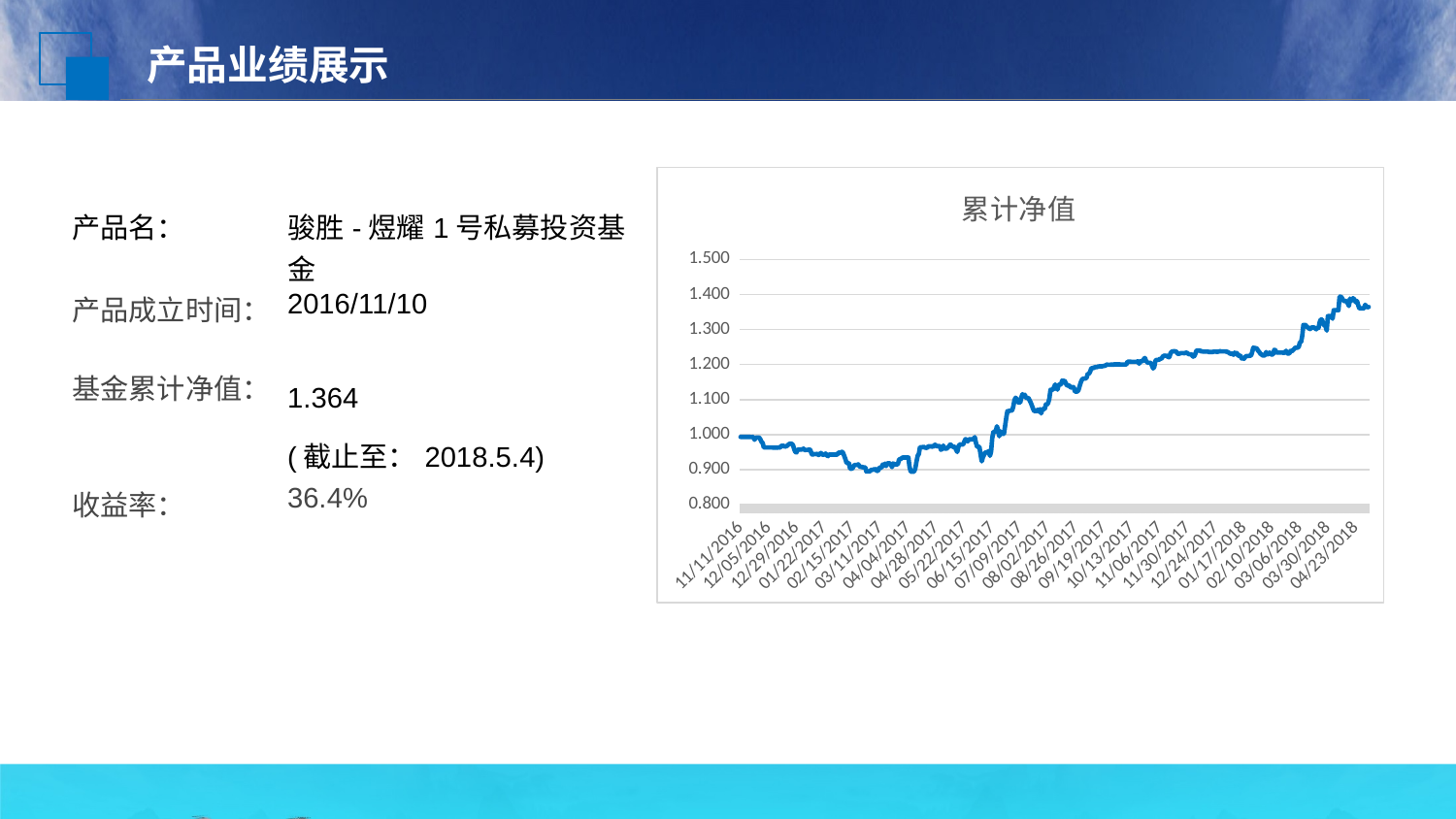

产品业绩展示

### Chart:

| Category | 累计净值 |
|---|---|
| 42685 | 0.993468783665339 |
| 42686 | 0.99343756812749 |
| 42687 | 0.993406353784861 |
| 42688 | 0.993375140239044 |
| 42689 | 0.993343927888446 |
| 42690 | 0.993312716334661 |
| 42691 | 0.993281505577689 |
| 42692 | 0.993250296015936 |
| 42693 | 0.993219087250996 |
| 42694 | 0.993187879681275 |
| 42695 | 0.993156672908367 |
| 42696 | 0.993270390836653 |
| 42697 | 0.985224559760956 |
| 42698 | 0.990598384063745 |
| 42699 | 0.991633394422311 |
| 42700 | 0.991602236653386 |
| 42701 | 0.991571080079681 |
| 42702 | 0.986639525896414 |
| 42703 | 0.979642691633466 |
| 42704 | 0.976120543824701 |
| 42705 | 0.963461000398406 |
| 42706 | 0.963430727888446 |
| 42707 | 0.963400456175299 |
| 42708 | 0.963370185657371 |
| 42709 | 0.963339915936255 |
| 42710 | 0.963309647011952 |
| 42711 | 0.963279379282869 |
| 42712 | 0.963249112350598 |
| 42713 | 0.963218846215139 |
| 42714 | 0.963188580876494 |
| 42715 | 0.963158316733068 |
| 42716 | 0.963128053386454 |
| 42717 | 0.963097790836653 |
| 42718 | 0.963538884462151 |
| 42719 | 0.963088569322709 |
| 42720 | 0.968297352191235 |
| 42721 | 0.96826692749004 |
| 42722 | 0.968236503984064 |
| 42723 | 0.965276937450199 |
| 42724 | 0.966939530677291 |
| 42725 | 0.968093184860558 |
| 42726 | 0.971139194023904 |
| 42727 | 0.973961829083665 |
| 42728 | 0.973931226294821 |
| 42729 | 0.973900624701195 |
| 42730 | 0.969940320717131 |
| 42731 | 0.959022183665339 |
| 42732 | 0.950237511553785 |
| 42733 | 0.949283425896414 |
| 42734 | 0.957351417131474 |
| 42735 | 0.957399831075697 |
| 42736 | 0.957448161752988 |
| 42737 | 0.95749649123506 |
| 42738 | 0.958114142231076 |
| 42739 | 0.960043084462151 |
| 42740 | 0.955648305976096 |
| 42741 | 0.956264825099602 |
| 42742 | 0.956234696015936 |
| 42743 | 0.956204567729084 |
| 42744 | 0.957964106374502 |
| 42745 | 0.955567229083665 |
| 42746 | 0.944669570119522 |
| 42747 | 0.942664784063745 |
| 42748 | 0.944528023505976 |
| 42749 | 0.944512872908366 |
| 42750 | 0.94448311434263 |
| 42751 | 0.945055747410358 |
| 42752 | 0.941815607569721 |
| 42753 | 0.944356274900398 |
| 42754 | 0.947646662948207 |
| 42755 | 0.943144914741036 |
| 42756 | 0.943115199203187 |
| 42757 | 0.943085484462151 |
| 42758 | 0.946088174501992 |
| 42759 | 0.940833952589641 |
| 42760 | 0.938648894422311 |
| 42761 | 0.943121202390438 |
| 42762 | 0.943091487250996 |
| 42763 | 0.943061773306773 |
| 42764 | 0.943032060159363 |
| 42765 | 0.943002348207171 |
| 42766 | 0.943046231474104 |
| 42767 | 0.9430165187251 |
| 42768 | 0.942986807171315 |
| 42769 | 0.948543158565737 |
| 42770 | 0.948513272908367 |
| 42771 | 0.948483388047809 |
| 42772 | 0.950959141434263 |
| 42773 | 0.947522884462151 |
| 42774 | 0.939127579681275 |
| 42775 | 0.930172370916335 |
| 42776 | 0.919244289243028 |
| 42777 | 0.919215326693227 |
| 42778 | 0.919186364940239 |
| 42779 | 0.902851717131474 |
| 42780 | 0.902756775298805 |
| 42781 | 0.903372449800797 |
| 42782 | 0.909936029880478 |
| 42783 | 0.913586551792829 |
| 42784 | 0.913557767729084 |
| 42785 | 0.913528984462151 |
| 42786 | 0.915249480876494 |
| 42787 | 0.910824628286853 |
| 42788 | 0.906890470119522 |
| 42789 | 0.908567409163346 |
| 42790 | 0.906621374103586 |
| 42791 | 0.906592809163347 |
| 42792 | 0.906564245418327 |
| 42793 | 0.894713682071713 |
| 42794 | 0.89515868247012 |
| 42795 | 0.894858741035856 |
| 42796 | 0.894959431474104 |
| 42797 | 0.899652250597609 |
| 42798 | 0.899623905577689 |
| 42799 | 0.899595561354582 |
| 42800 | 0.902328484063745 |
| 42801 | 0.900146198007968 |
| 42802 | 0.896827528286853 |
| 42803 | 0.896384532669323 |
| 42804 | 0.905682770119522 |
| 42805 | 0.905654235059761 |
| 42806 | 0.905625700796813 |
| 42807 | 0.914726764143426 |
| 42808 | 0.911479833466135 |
| 42809 | 0.917428088047809 |
| 42810 | 0.910431390039841 |
| 42811 | 0.918268184462151 |
| 42812 | 0.918170243027889 |
| 42813 | 0.91814131434263 |
| 42814 | 0.915048005577689 |
| 42815 | 0.907115272908367 |
| 42816 | 0.917836456573705 |
| 42817 | 0.915521880876494 |
| 42818 | 0.915458725896415 |
| 42819 | 0.915429882868526 |
| 42820 | 0.91540104063745 |
| 42821 | 0.929076866533864 |
| 42822 | 0.930295696015936 |
| 42823 | 0.931760996812749 |
| 42824 | 0.934569282071713 |
| 42825 | 0.934806315537849 |
| 42826 | 0.934776862948207 |
| 42827 | 0.934747411155379 |
| 42828 | 0.934717960159362 |
| 42829 | 0.934688509960159 |
| 42830 | 0.907886830677291 |
| 42831 | 0.894631380079681 |
| 42832 | 0.894465190438247 |
| 42833 | 0.89443700876494 |
| 42834 | 0.894408809561753 |
| 42835 | 0.904074738645418 |
| 42836 | 0.922609668924303 |
| 42837 | 0.939911498406374 |
| 42838 | 0.944410539442231 |
| 42839 | 0.964097449402391 |
| 42840 | 0.964067073705179 |
| 42841 | 0.964036698804781 |
| 42842 | 0.965591147808765 |
| 42843 | 0.963322439840637 |
| 42844 | 0.962627109960159 |
| 42845 | 0.961757155378486 |
| 42846 | 0.966621376095617 |
| 42847 | 0.966590920717131 |
| 42848 | 0.966560466533865 |
| 42849 | 0.966544132270916 |
| 42850 | 0.964750890836653 |
| 42851 | 0.968794768924303 |
| 42852 | 0.971218503585657 |
| 42853 | 0.967221100398406 |
| 42854 | 0.967190626294821 |
| 42855 | 0.967160152988048 |
| 42856 | 0.967129680876494 |
| 42857 | 0.956991888446215 |
| 42858 | 0.958989851792829 |
| 42859 | 0.968884115936255 |
| 42860 | 0.960229035856574 |
| 42861 | 0.960198782071713 |
| 42862 | 0.960168529083665 |
| 42863 | 0.963674646613546 |
| 42864 | 0.967385907569721 |
| 42865 | 0.971762773306773 |
| 42866 | 0.969381795219124 |
| 42867 | 0.965193105577689 |
| 42868 | 0.965162695219123 |
| 42869 | 0.965132286055777 |
| 42870 | 0.956239260956175 |
| 42871 | 0.95048667689243 |
| 42872 | 0.966307541035857 |
| 42873 | 0.971925237450199 |
| 42874 | 0.971859596812749 |
| 42875 | 0.971828976494024 |
| 42876 | 0.971798357370518 |
| 42877 | 0.980237284462151 |
| 42878 | 0.987127882868526 |
| 42879 | 0.985154796812749 |
| 42880 | 0.98058657689243 |
| 42881 | 0.986604377290836 |
| 42882 | 0.986613935458167 |
| 42883 | 0.986582850199203 |
| 42884 | 0.986551766533864 |
| 42885 | 0.986520683665339 |
| 42886 | 0.992991321513944 |
| 42887 | 0.977097389641434 |
| 42888 | 0.96534044621514 |
| 42889 | 0.965427713545817 |
| 42890 | 0.965397296015936 |
| 42891 | 0.942545489641434 |
| 42892 | 0.923678034262948 |
| 42893 | 0.935375487649402 |
| 42894 | 0.942585923505976 |
| 42895 | 0.949256033466135 |
| 42896 | 0.949226125099602 |
| 42897 | 0.94919621752988 |
| 42898 | 0.953252426693227 |
| 42899 | 0.939346899203187 |
| 42900 | 0.951615965737052 |
| 42901 | 0.990448879282869 |
| 42902 | 1.00839276334661 |
| 42903 | 1.00844264621514 |
| 42904 | 1.00841087330677 |
| 42905 | 1.02383961075697 |
| 42906 | 1.01292619442231 |
| 42907 | 0.995194847808765 |
| 42908 | 1.00966078286853 |
| 42909 | 1.00187788047809 |
| 42910 | 1.00194990677291 |
| 42911 | 1.00191833864542 |
| 42912 | 1.02470623505976 |
| 42913 | 1.04770923784861 |
| 42914 | 1.06687516334661 |
| 42915 | 1.06645860398406 |
| 42916 | 1.06840404780876 |
| 42917 | 1.06851951553785 |
| 42918 | 1.0684858498008 |
| 42919 | 1.07943840079681 |
| 42920 | 1.09800197593361 |
| 42921 | 1.1053642153527 |
| 42922 | 1.10162351203319 |
| 42923 | 1.09143638423237 |
| 42924 | 1.09145720456432 |
| 42925 | 1.09142281618257 |
| 42926 | 1.10692424315353 |
| 42927 | 1.11544189502075 |
| 42928 | 1.1107711340249 |
| 42929 | 1.1136599879668 |
| 42930 | 1.1046560780083 |
| 42931 | 1.1046797626556 |
| 42932 | 1.10464495767635 |
| 42933 | 1.0985280120332 |
| 42934 | 1.09150964522822 |
| 42935 | 1.08307502821577 |
| 42936 | 1.07380358838174 |
| 42937 | 1.06711294564315 |
| 42938 | 1.06716267551867 |
| 42939 | 1.0671290526971 |
| 42940 | 1.07111266058091 |
| 42941 | 1.0655931373444 |
| 42942 | 1.0726942593361 |
| 42943 | 1.06064649211618 |
| 42944 | 1.07283862987552 |
| 42945 | 1.07289201908714 |
| 42946 | 1.07285821576763 |
| 42947 | 1.08619563817427 |
| 42948 | 1.08557206721992 |
| 42949 | 1.09015667634855 |
| 42950 | 1.10260390124481 |
| 42951 | 1.12783382323651 |
| 42952 | 1.1278704879668 |
| 42953 | 1.12783495228216 |
| 42954 | 1.13528092033195 |
| 42955 | 1.14318545726141 |
| 42956 | 1.1332046560166 |
| 42957 | 1.12832494605809 |
| 42958 | 1.14297476473029 |
| 42959 | 1.14299853858921 |
| 42960 | 1.14296252655602 |
| 42961 | 1.15425484979253 |
| 42962 | 1.15310360580913 |
| 42963 | 1.15401860207469 |
| 42964 | 1.14748052074689 |
| 42965 | 1.14024630746888 |
| 42966 | 1.14031576514523 |
| 42967 | 1.1402798373444 |
| 42968 | 1.13515289170124 |
| 42969 | 1.13448067717842 |
| 42970 | 1.13624661576763 |
| 42971 | 1.13390023070539 |
| 42972 | 1.12267112406639 |
| 42973 | 1.12271378340249 |
| 42974 | 1.12267841037344 |
| 42975 | 1.12690140248963 |
| 42976 | 1.13878142987552 |
| 42977 | 1.1492545966805 |
| 42978 | 1.15668942987552 |
| 42979 | 1.15983970954357 |
| 42980 | 1.15992324854772 |
| 42981 | 1.15988670414938 |
| 42982 | 1.16286875435685 |
| 42983 | 1.17392972738589 |
| 42984 | 1.17356880912863 |
| 42985 | 1.17988977510373 |
| 42986 | 1.18981901950207 |
| 42987 | 1.18985370580913 |
| 42988 | 1.18981621742739 |
| 42989 | 1.1932504659751 |
| 42990 | 1.19198563651452 |
| 42991 | 1.19312710290456 |
| 42992 | 1.19448309460581 |
| 42993 | 1.19479963195021 |
| 42994 | 1.19476198755187 |
| 42995 | 1.19472434439834 |
| 42996 | 1.19543922614108 |
| 42997 | 1.19625836307054 |
| 42998 | 1.19655409004149 |
| 42999 | 1.19945727676349 |
| 43000 | 1.19946943485477 |
| 43001 | 1.19943164315353 |
| 43002 | 1.1993938526971 |
| 43003 | 1.19971905103734 |
| 43004 | 1.19960584896266 |
| 43005 | 1.19953784522822 |
| 43006 | 1.20078314439834 |
| 43007 | 1.20032695103734 |
| 43008 | 1.20035982572614 |
| 43009 | 1.20032200580913 |
| 43010 | 1.20028418755187 |
| 43011 | 1.20024637012448 |
| 43012 | 1.20020855435685 |
| 43013 | 1.20017073941909 |
| 43014 | 1.20013292614108 |
| 43015 | 1.20009511369295 |
| 43016 | 1.20005730248963 |
| 43017 | 1.20818971120332 |
| 43018 | 1.20776950746888 |
| 43019 | 1.20776098921162 |
| 43020 | 1.20775583360996 |
| 43021 | 1.20774688547718 |
| 43022 | 1.20770883360996 |
| 43023 | 1.20767078257261 |
| 43024 | 1.20771835228216 |
| 43025 | 1.20771516431535 |
| 43026 | 1.20926176431535 |
| 43027 | 1.20233735145228 |
| 43028 | 1.2095503373444 |
| 43029 | 1.20951222863071 |
| 43030 | 1.20947412074689 |
| 43031 | 1.2150787846473 |
| 43032 | 1.21872822489627 |
| 43033 | 1.20990603153527 |
| 43034 | 1.20619516929461 |
| 43035 | 1.2049468780083 |
| 43036 | 1.20490891369295 |
| 43037 | 1.20487095062241 |
| 43038 | 1.19721406721992 |
| 43039 | 1.18871335560166 |
| 43040 | 1.19312610746888 |
| 43041 | 1.2106723253112 |
| 43042 | 1.2132350846473 |
| 43043 | 1.2131968593361 |
| 43044 | 1.21315863568465 |
| 43045 | 1.21668198049793 |
| 43046 | 1.21605471493776 |
| 43047 | 1.22103168672199 |
| 43048 | 1.22461433112033 |
| 43049 | 1.2250466560166 |
| 43050 | 1.22501514771784 |
| 43051 | 1.2249836406639 |
| 43052 | 1.22038618340249 |
| 43053 | 1.22141833070539 |
| 43054 | 1.23259690912863 |
| 43055 | 1.23652615892116 |
| 43056 | 1.23768511037344 |
| 43057 | 1.23765320414938 |
| 43058 | 1.23762129875519 |
| 43059 | 1.23633797759336 |
| 43060 | 1.23092979543568 |
| 43061 | 1.23027258589212 |
| 43062 | 1.23154375103734 |
| 43063 | 1.23248099004149 |
| 43064 | 1.23244924771784 |
| 43065 | 1.23241750622407 |
| 43066 | 1.23206856182573 |
| 43067 | 1.23345873857721 |
| 43068 | 1.23365920480449 |
| 43069 | 1.23097526537415 |
| 43070 | 1.22917870386382 |
| 43071 | 1.22914706539681 |
| 43072 | 1.22911542772684 |
| 43073 | 1.22322390073367 |
| 43074 | 1.22252157331356 |
| 43075 | 1.2282496307093 |
| 43076 | 1.23837847536434 |
| 43077 | 1.2401929513511 |
| 43078 | 1.24016096576919 |
| 43079 | 1.24012898138284 |
| 43080 | 1.23802483103811 |
| 43081 | 1.23761302045691 |
| 43082 | 1.2368478010775 |
| 43083 | 1.23671902902168 |
| 43084 | 1.23685760518043 |
| 43085 | 1.236825724809 |
| 43086 | 1.23679384523462 |
| 43087 | 1.23549496080767 |
| 43088 | 1.23587148721908 |
| 43089 | 1.23604232035498 |
| 43090 | 1.23563022164052 |
| 43091 | 1.23683445727936 |
| 43092 | 1.23680255777875 |
| 43093 | 1.23677067900141 |
| 43094 | 1.23605184270103 |
| 43095 | 1.23700507680608 |
| 43096 | 1.23761371707786 |
| 43097 | 1.23759855082686 |
| 43098 | 1.23747100104589 |
| 43099 | 1.23743910154528 |
| 43100 | 1.23740720284172 |
| 43101 | 1.23737530493521 |
| 43102 | 1.23694327879672 |
| 43103 | 1.23545790192404 |
| 43104 | 1.23389867298953 |
| 43105 | 1.23097329786359 |
| 43106 | 1.2309416025506 |
| 43107 | 1.23090990913723 |
| 43108 | 1.22778471771595 |
| 43109 | 1.23381832437378 |
| 43110 | 1.23116267126409 |
| 43111 | 1.23247708928631 |
| 43112 | 1.22514769073482 |
| 43113 | 1.22514769073482 |
| 43114 | 1.22514769073482 |
| 43115 | 1.21733079641834 |
| 43116 | 1.21870868305173 |
| 43117 | 1.21633512709615 |
| 43118 | 1.22114709173946 |
| 43119 | 1.22409867913743 |
| 43120 | 1.22409867913746 |
| 43121 | 1.22409867913749 |
| 43122 | 1.22534190274056 |
| 43123 | 1.22540316983571 |
| 43124 | 1.23543659188381 |
| 43125 | 1.24803325844883 |
| 43126 | 1.24658175115345 |
| 43127 | 1.24654956130366 |
| 43128 | 1.24651737525312 |
| 43129 | 1.23955481636249 |
| 43130 | 1.23646352319085 |
| 43131 | 1.23072769480594 |
| 43132 | 1.22865627201965 |
| 43133 | 1.22577424326573 |
| 43134 | 1.22575161931531 |
| 43135 | 1.22572008863685 |
| 43136 | 1.23570331755161 |
| 43137 | 1.22957666452334 |
| 43138 | 1.22928367964807 |
| 43139 | 1.23435213030683 |
| 43140 | 1.22892503472315 |
| 43141 | 1.22889340463076 |
| 43142 | 1.22886177517157 |
| 43143 | 1.24200508346406 |
| 43144 | 1.2406213555713 |
| 43145 | 1.2341340592082 |
| 43146 | 1.2341022657477 |
| 43147 | 1.23407047292041 |
| 43148 | 1.23403868072632 |
| 43149 | 1.23400688979866 |
| 43150 | 1.23397509950421 |
| 43151 | 1.23394330984296 |
| 43152 | 1.23391152208135 |
| 43153 | 1.23925677530753 |
| 43154 | 1.23168442784919 |
| 43155 | 1.23168040760062 |
| 43156 | 1.2316486907585 |
| 43157 | 1.23908225700729 |
| 43158 | 1.23746092602859 |
| 43159 | 1.24115440101946 |
| 43160 | 1.24397536872599 |
| 43161 | 1.24817035848655 |
| 43162 | 1.24813812304566 |
| 43163 | 1.24810588823798 |
| 43164 | 1.25054792867875 |
| 43165 | 1.26330732761133 |
| 43166 | 1.26441390277168 |
| 43167 | 1.28223413105072 |
| 43168 | 1.3128105801827 |
| 43169 | 1.3128105801827 |
| 43170 | 1.3128105801827 |
| 43171 | 1.306 |
| 43172 | 1.307 |
| 43173 | 1.301 |
| 43174 | 1.302 |
| 43175 | 1.30573670365489 |
| 43176 | 1.30570265343491 |
| 43177 | 1.30566860448136 |
| 43178 | 1.30308436096566 |
| 43179 | 1.30059172770073 |
| 43180 | 1.30551884088226 |
| 43181 | 1.30435782044976 |
| 43182 | 1.32093228457183 |
| 43183 | 1.32867862983202 |
| 43184 | 1.32864385648653 |
| 43185 | 1.31588461395675 |
| 43186 | 1.31178815036363 |
| 43187 | 1.31002734671035 |
| 43188 | 1.29677701964154 |
| 43189 | 1.3379969853651 |
| 43190 | 1.33797437597851 |
| 43191 | 1.33795218767639 |
| 43192 | 1.33794507229866 |
| 43193 | 1.33062931661961 |
| 43194 | 1.355 |
| 43195 | 1.355 |
| 43196 | 1.355 |
| 43197 | 1.355 |
| 43198 | 1.355 |
| 43199 | 1.393 |
| 43200 | 1.394 |
| 43201 | 1.39 |
| 43202 | 1.384 |
| 43203 | 1.381 |
| 43204 | 1.381 |
| 43205 | 1.381 |
| 43206 | 1.375 |
| 43207 | 1.367 |
| 43208 | 1.388 |
| 43209 | 1.381 |
| 43210 | 1.38857815212485 |
| 43211 | 1.38854149181437 |
| 43212 | 1.38399327993701 |
| 43213 | 1.37752378119977 |
| 43214 | 1.38123712947798 |
| 43215 | 1.36912077275525 |
| 43216 | 1.36016751455423 |
| 43217 | 1.36013174833589 |
| 43218 | 1.36009598401717 |
| 43219 | 1.36010335774447 |
| 43220 | 1.36006759405897 |
| 43221 | 1.37048255549843 |
| 43222 | 1.36517000312229 |
| 43223 | 1.36362120125239 |
| 43224 | 1.364 |
| 产品名： | 骏胜-煜耀1号私募投资基金 |
| --- | --- |
| 产品成立时间： | 2016/11/10 |
| 基金累计净值： | 1.364 (截止至：2018.5.4) |
| 收益率： | 36.4% |
|  |  |
|  |  |
38%
点击输入标题
点击输入本栏的具体文字，简明扼要的说明分项内容，请据您的具体内酌情修改。